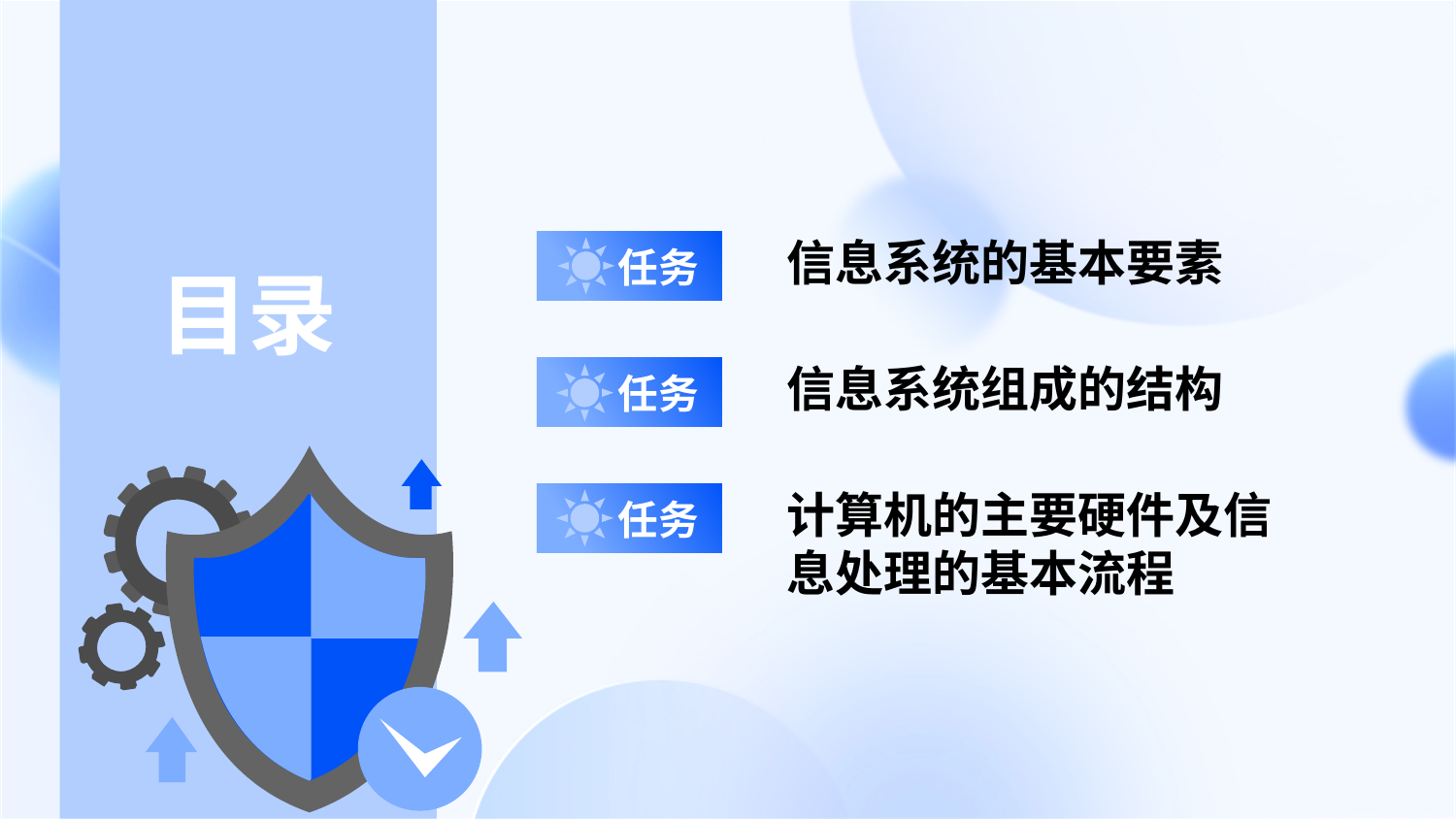

信息系统的基本要素

任务

目录
信息系统组成的结构

任务

计算机的主要硬件及信
息处理的基本流程

任务